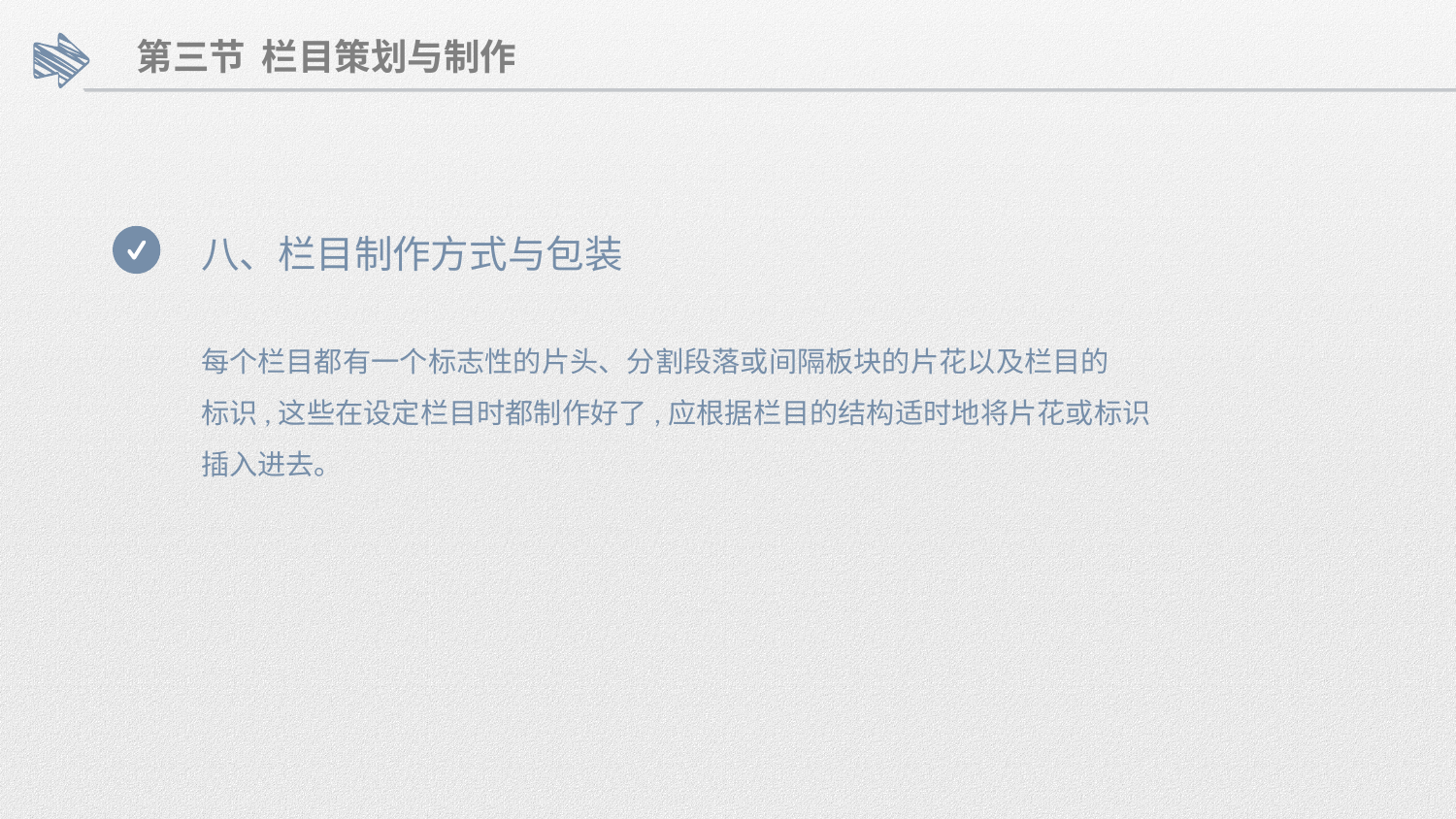

第三节  栏目策划与制作
八、栏目制作方式与包装

每个栏目都有一个标志性的片头、分割段落或间隔板块的片花以及栏目的
标识,这些在设定栏目时都制作好了,应根据栏目的结构适时地将片花或标识
插入进去。